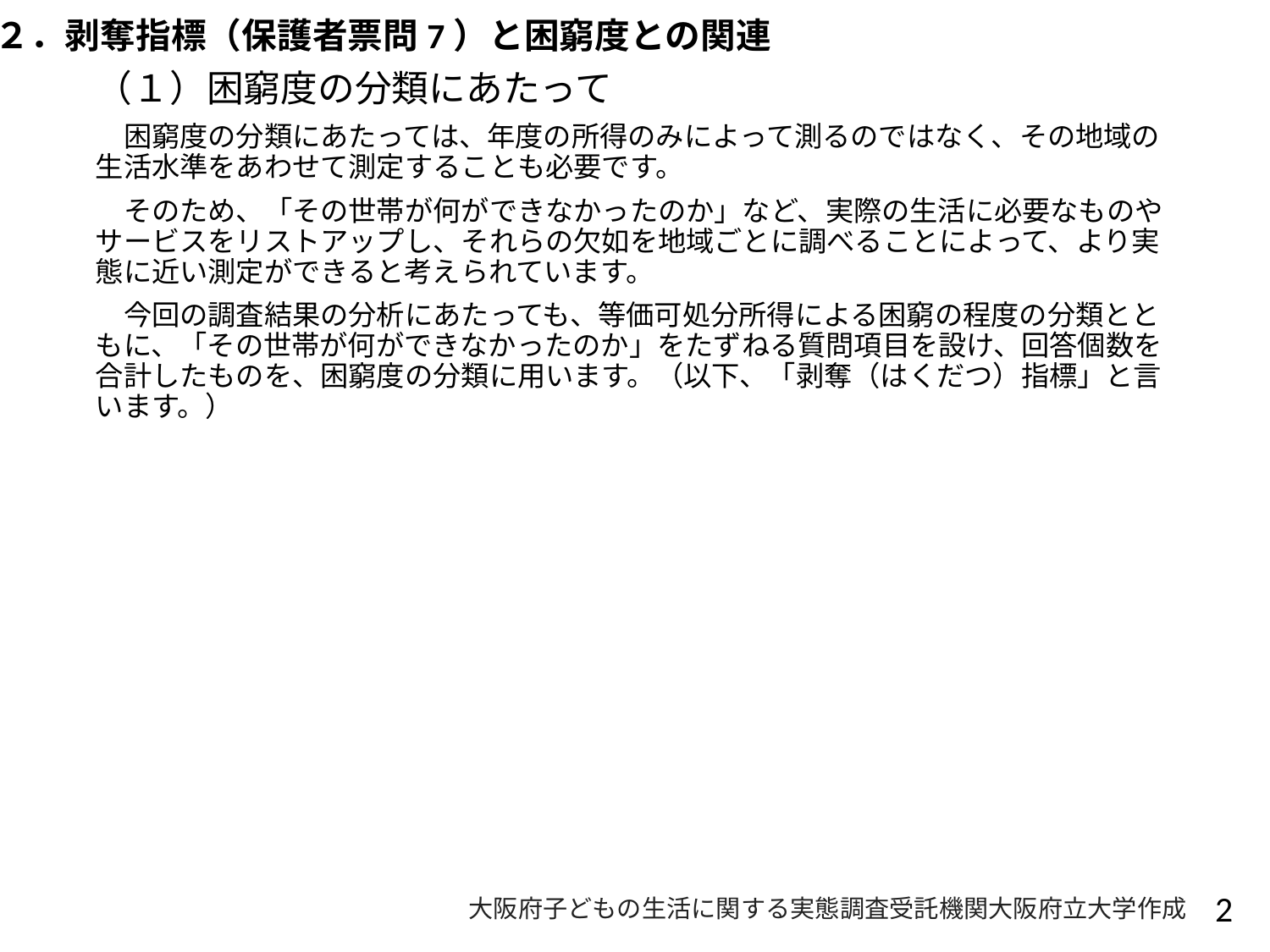

２．剥奪指標（保護者票問7）と困窮度との関連
（１）困窮度の分類にあたって
　困窮度の分類にあたっては、年度の所得のみによって測るのではなく、その地域の生活水準をあわせて測定することも必要です。
　そのため、「その世帯が何ができなかったのか」など、実際の生活に必要なものやサービスをリストアップし、それらの欠如を地域ごとに調べることによって、より実態に近い測定ができると考えられています。
　今回の調査結果の分析にあたっても、等価可処分所得による困窮の程度の分類とともに、「その世帯が何ができなかったのか」をたずねる質問項目を設け、回答個数を合計したものを、困窮度の分類に用います。（以下、「剥奪（はくだつ）指標」と言います。）

2
大阪府子どもの生活に関する実態調査受託機関大阪府立大学作成